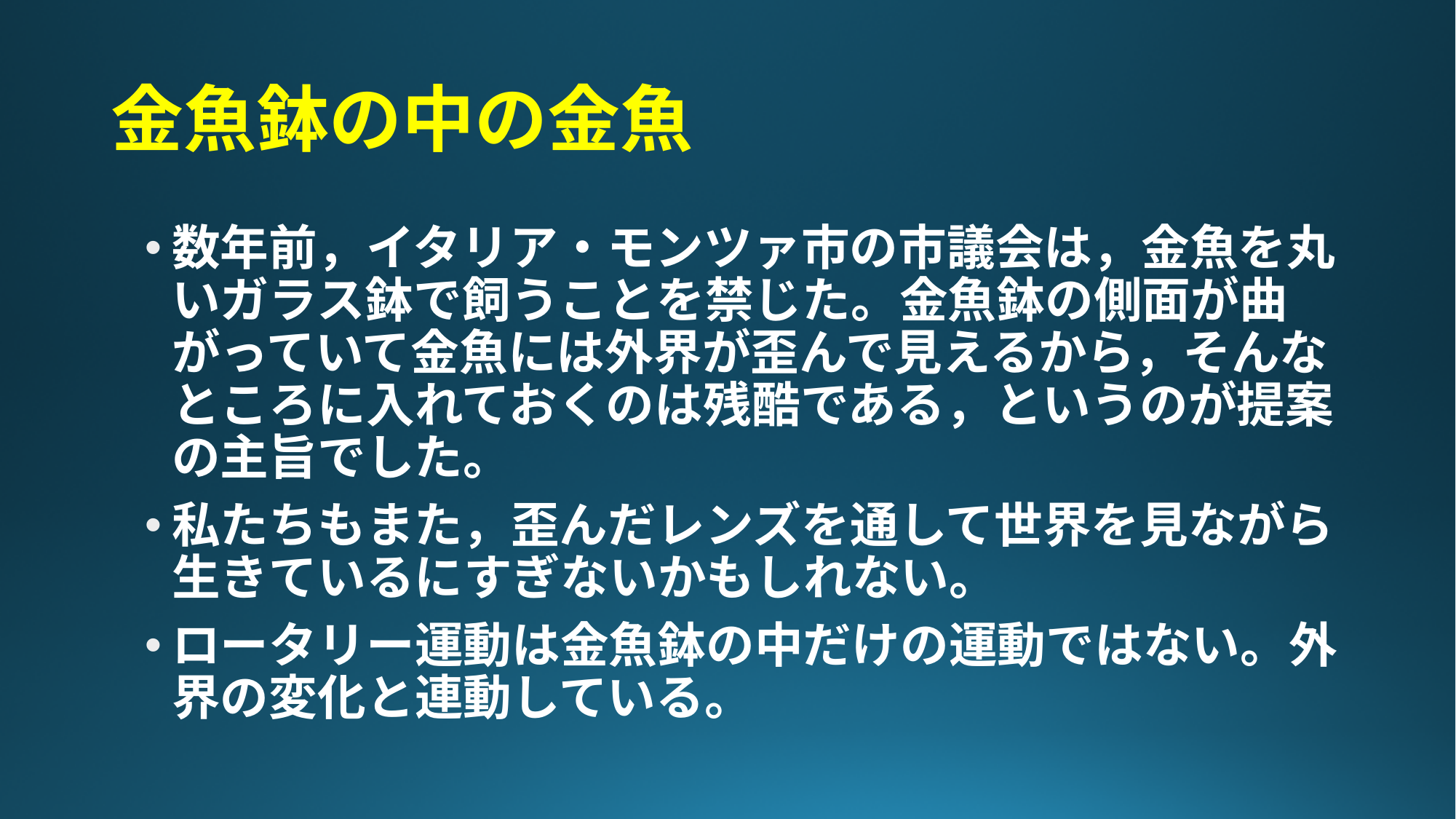

# 金魚鉢の中の金魚
数年前，イタリア・モンツァ市の市議会は，金魚を丸いガラス鉢で飼うことを禁じた。金魚鉢の側面が曲がっていて金魚には外界が歪んで見えるから，そんなところに入れておくのは残酷である，というのが提案の主旨でした。
私たちもまた，歪んだレンズを通して世界を見ながら生きているにすぎないかもしれない。
ロータリー運動は金魚鉢の中だけの運動ではない。外界の変化と連動している。